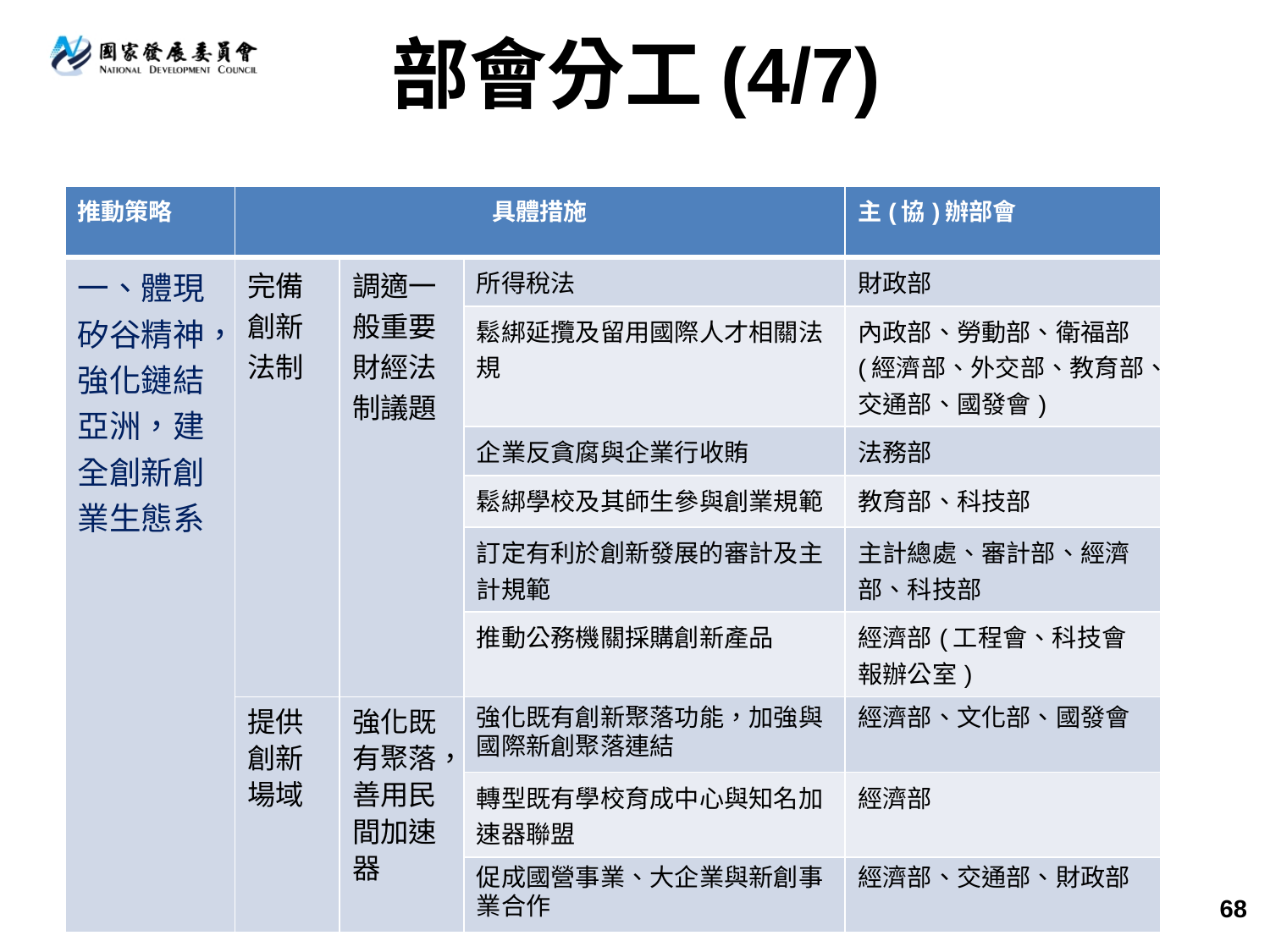

# 部會分工(4/7)
| 推動策略 | 具體措施 |  |  | 主(協)辦部會 |
| --- | --- | --- | --- | --- |
| 一、體現矽谷精神，強化鏈結亞洲，建全創新創業生態系 | 完備創新法制 | 調適一般重要財經法制議題 | 所得稅法 | 財政部 |
|  |  |  | 鬆綁延攬及留用國際人才相關法規 | 內政部、勞動部、衛福部(經濟部、外交部、教育部、交通部、國發會) |
|  |  |  | 企業反貪腐與企業行收賄 | 法務部 |
|  |  |  | 鬆綁學校及其師生參與創業規範 | 教育部、科技部 |
|  |  |  | 訂定有利於創新發展的審計及主計規範 | 主計總處、審計部、經濟部、科技部 |
|  |  |  | 推動公務機關採購創新產品 | 經濟部(工程會、科技會報辦公室) |
|  | 提供創新場域 | 強化既有聚落，善用民間加速器 | 強化既有創新聚落功能，加強與國際新創聚落連結 | 經濟部、文化部、國發會 |
|  |  |  | 轉型既有學校育成中心與知名加速器聯盟 | 經濟部 |
|  |  |  | 促成國營事業、大企業與新創事業合作 | 經濟部、交通部、財政部 |
68